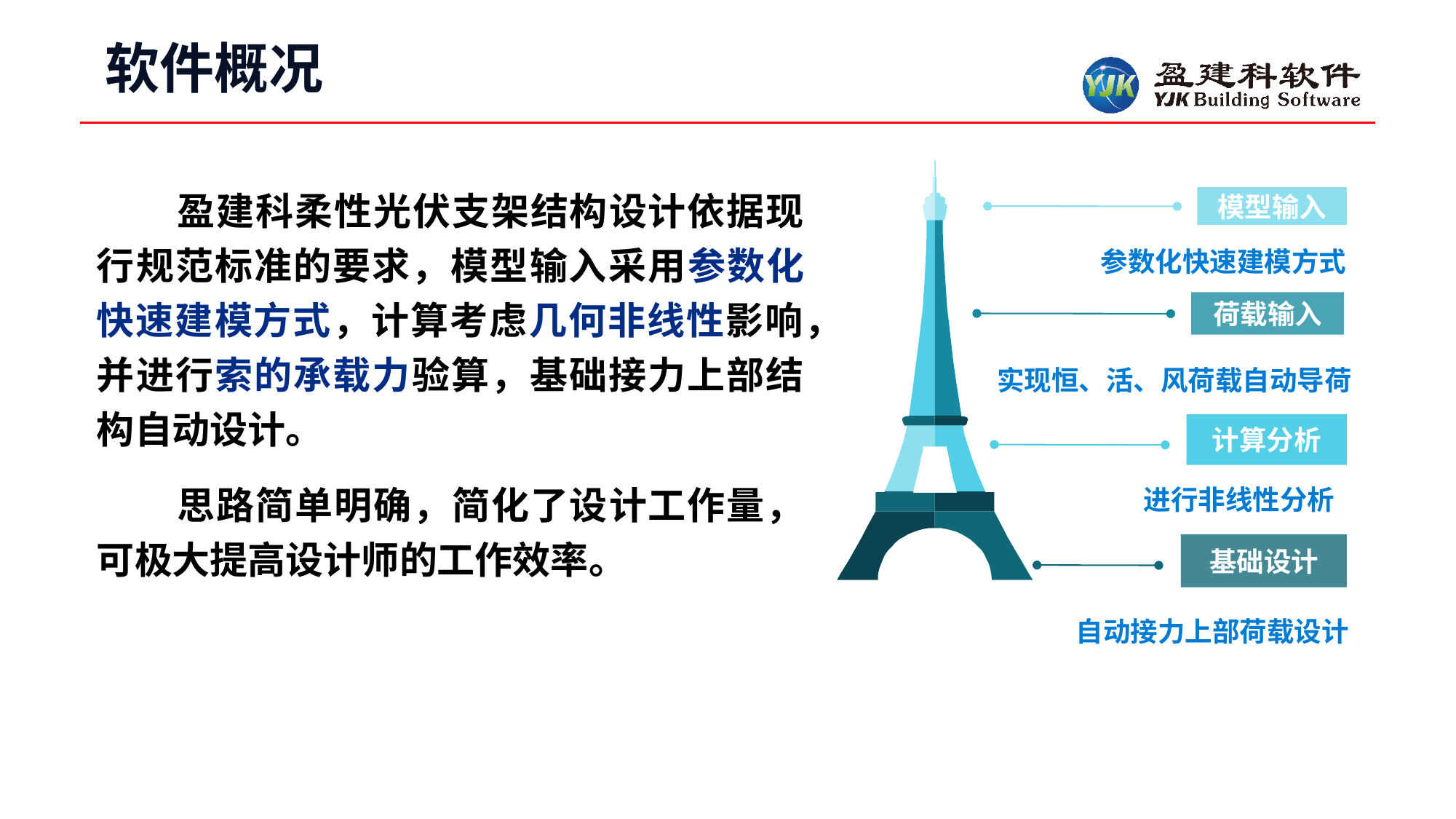

软件概况

       盈建科柔性光伏支架结构设计依据现行规范标准的要求，模型输入采用参数化快速建模方式，计算考虑几何非线性影响，并进行索的承载力验算，基础接力上部结构自动设计。
       思路简单明确，简化了设计工作量，可极大提高设计师的工作效率。
模型输入
参数化快速建模方式
荷载输入
实现恒、活、风荷载自动导荷
计算分析
进行非线性分析
基础设计
自动接力上部荷载设计